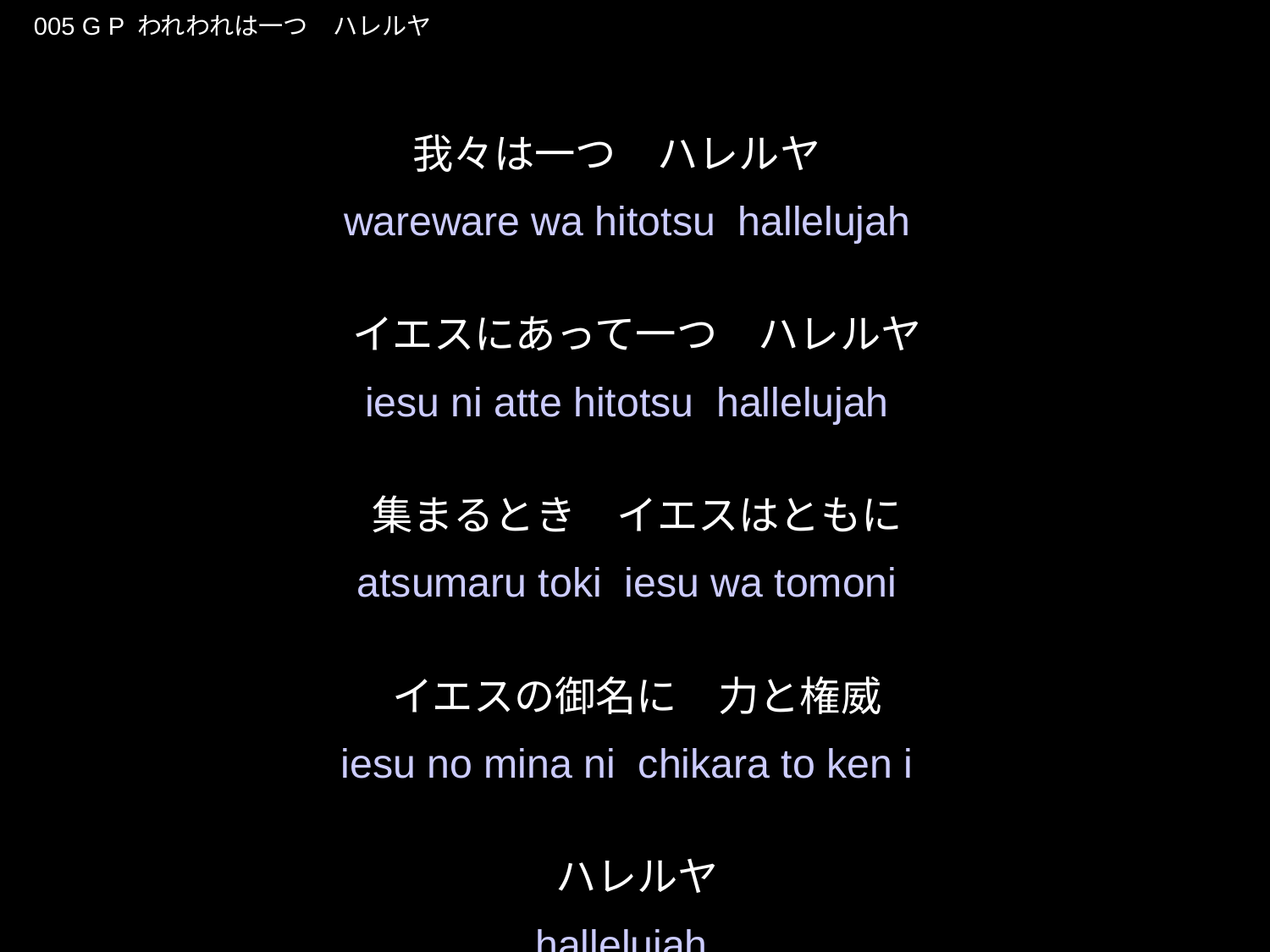

われわれはひとつはれるや
★P
005 G P われわれは一つ　ハレルヤ
★２
我々は一つ　ハレルヤ　
イエスにあって一つ　ハレルヤ
集まるとき　イエスはともに
イエスの御名に　力と権威
ハレルヤ
wareware wa hitotsu  hallelujah
iesu ni atte hitotsu  hallelujah
atsumaru toki  iesu wa tomoni
iesu no mina ni  chikara to ken i
hallelujah